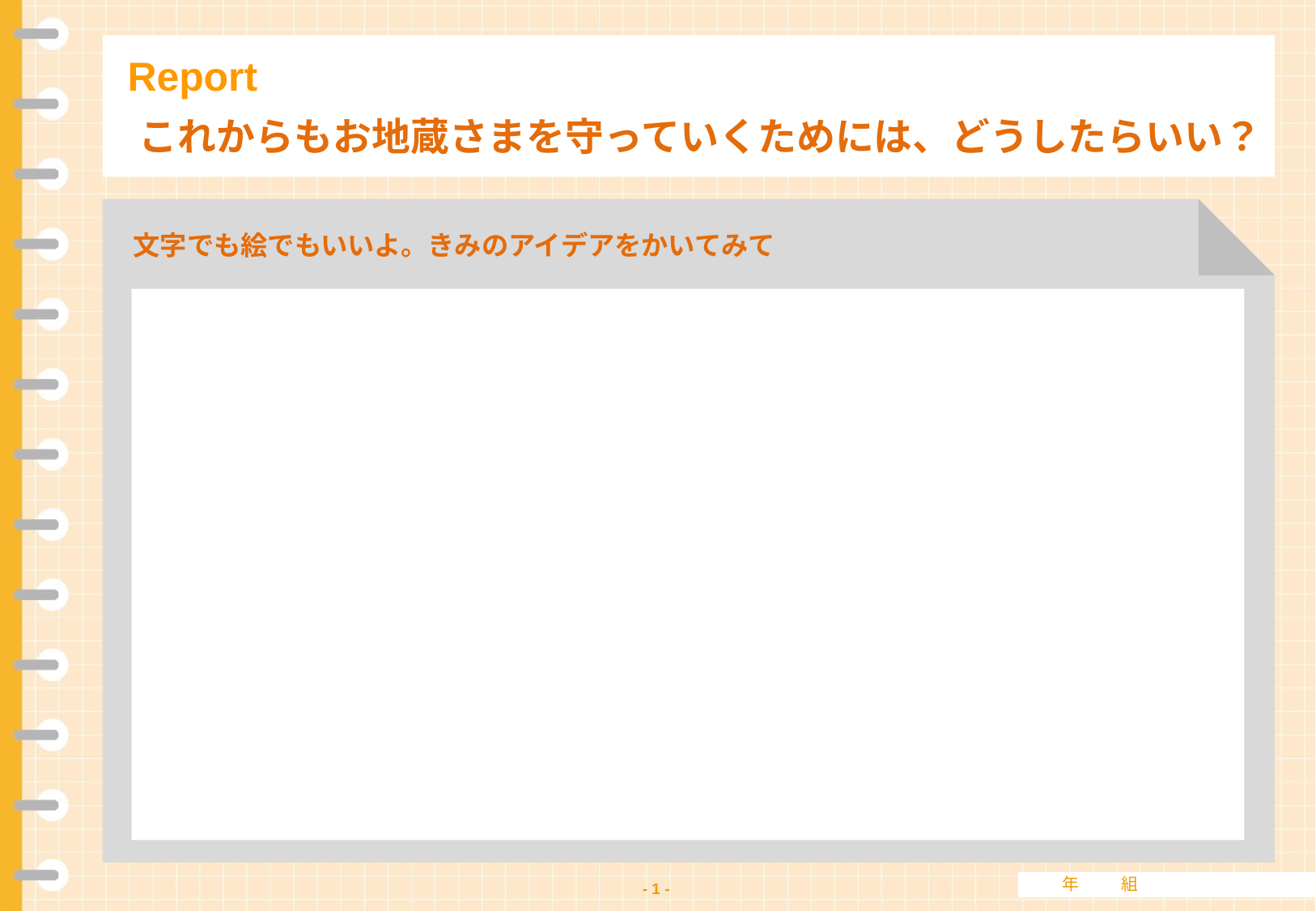

Report
これからもお地蔵さまを守っていくためには、どうしたらいい？

文字でも絵でもいいよ。きみのアイデアをかいてみて

年
組
- 1 -